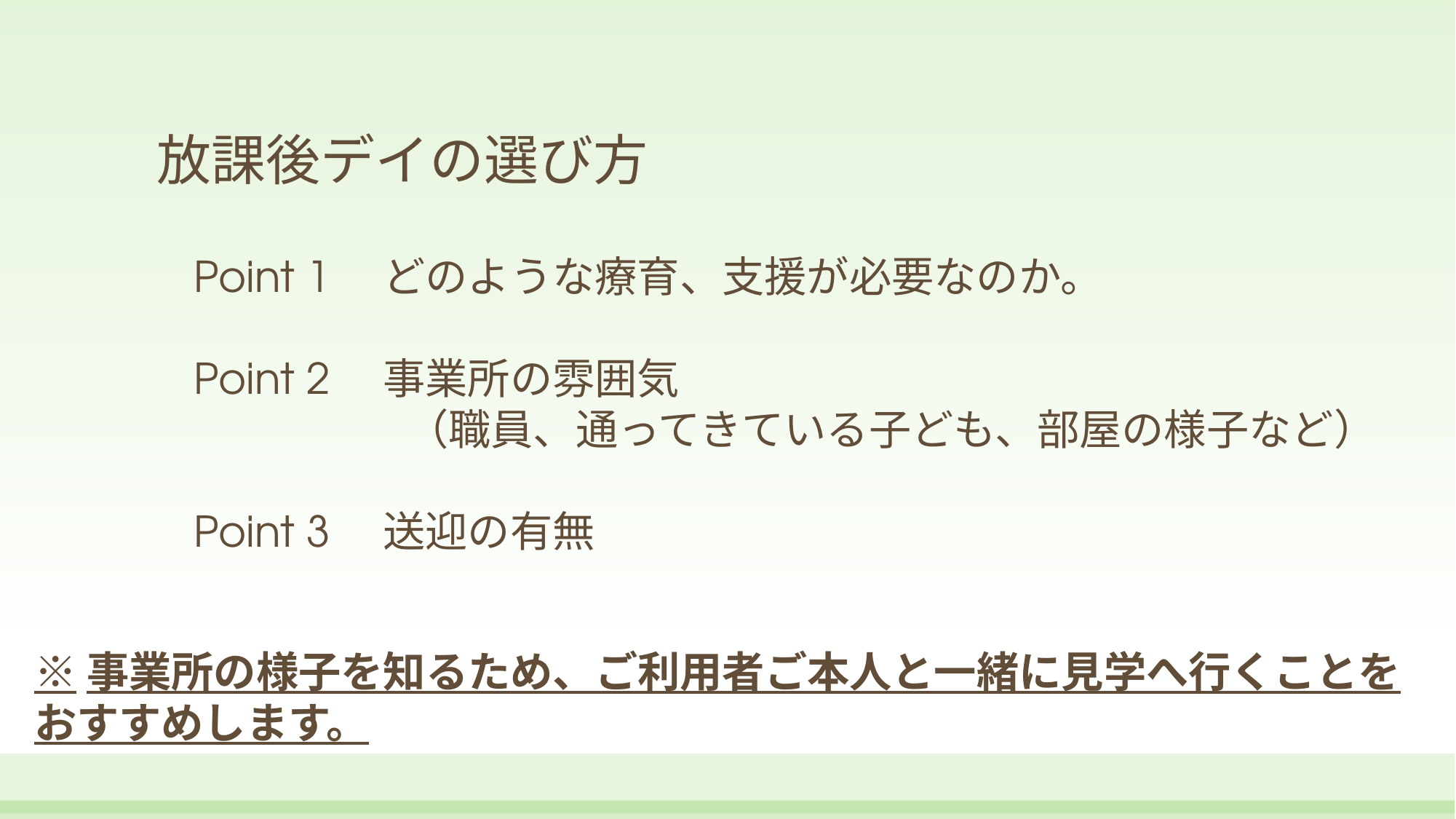

放課後デイの選び方

Point 1　どのような療育、支援が必要なのか。

Point 2　事業所の雰囲気
　　　　　（職員、通ってきている子ども、部屋の様子など）

Point 3　送迎の有無

※事業所の様子を知るため、ご利用者ご本人と一緒に見学へ行くことをおすすめします。